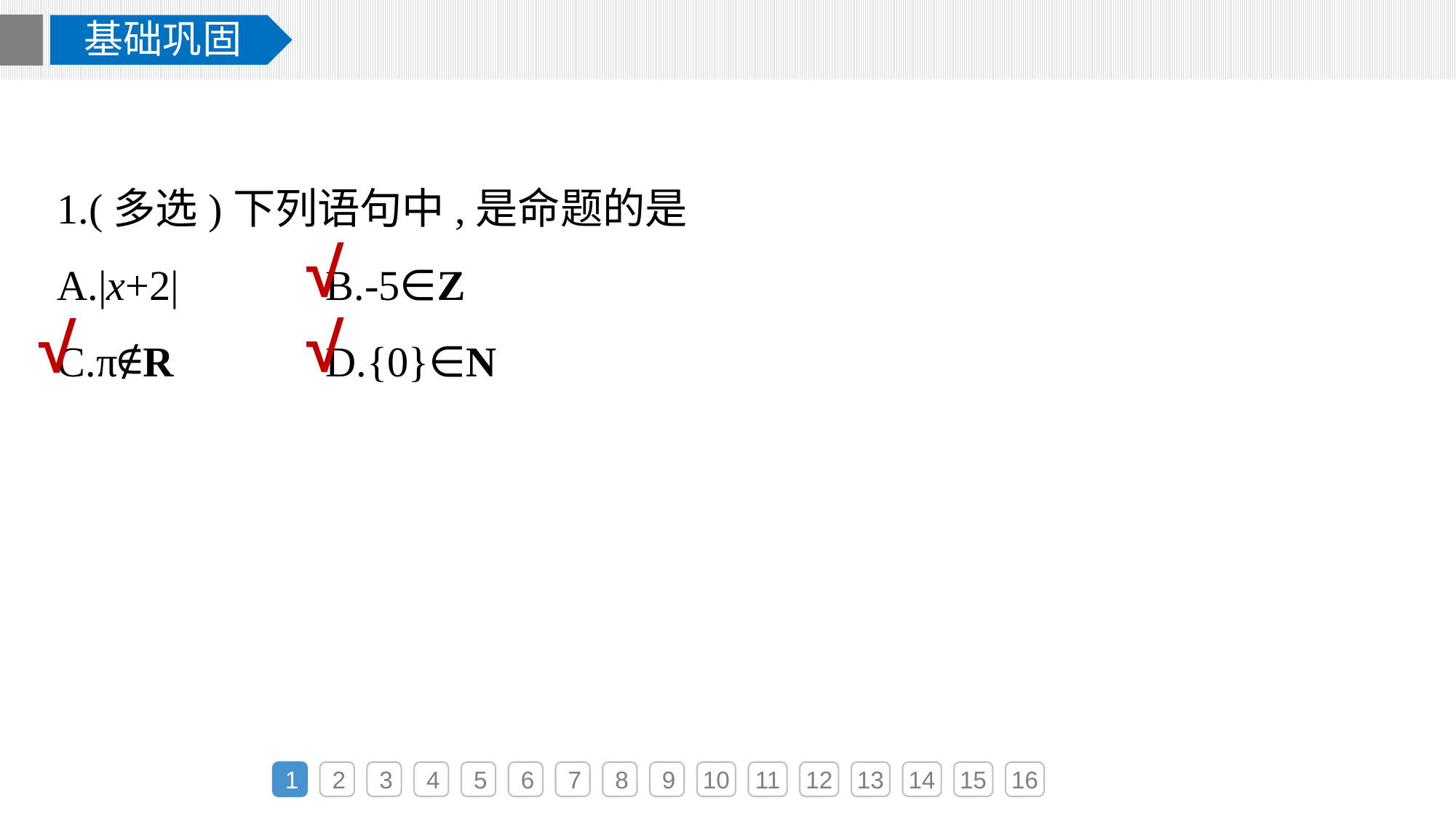

基础巩固

1.(多选)下列语句中,是命题的是
A.|x+2|	B.-5∈Z
C.π∉R	D.{0}∈N
√
√
√
1
2
3
4
5
6
7
8
9
10
11
12
13
14
15
16